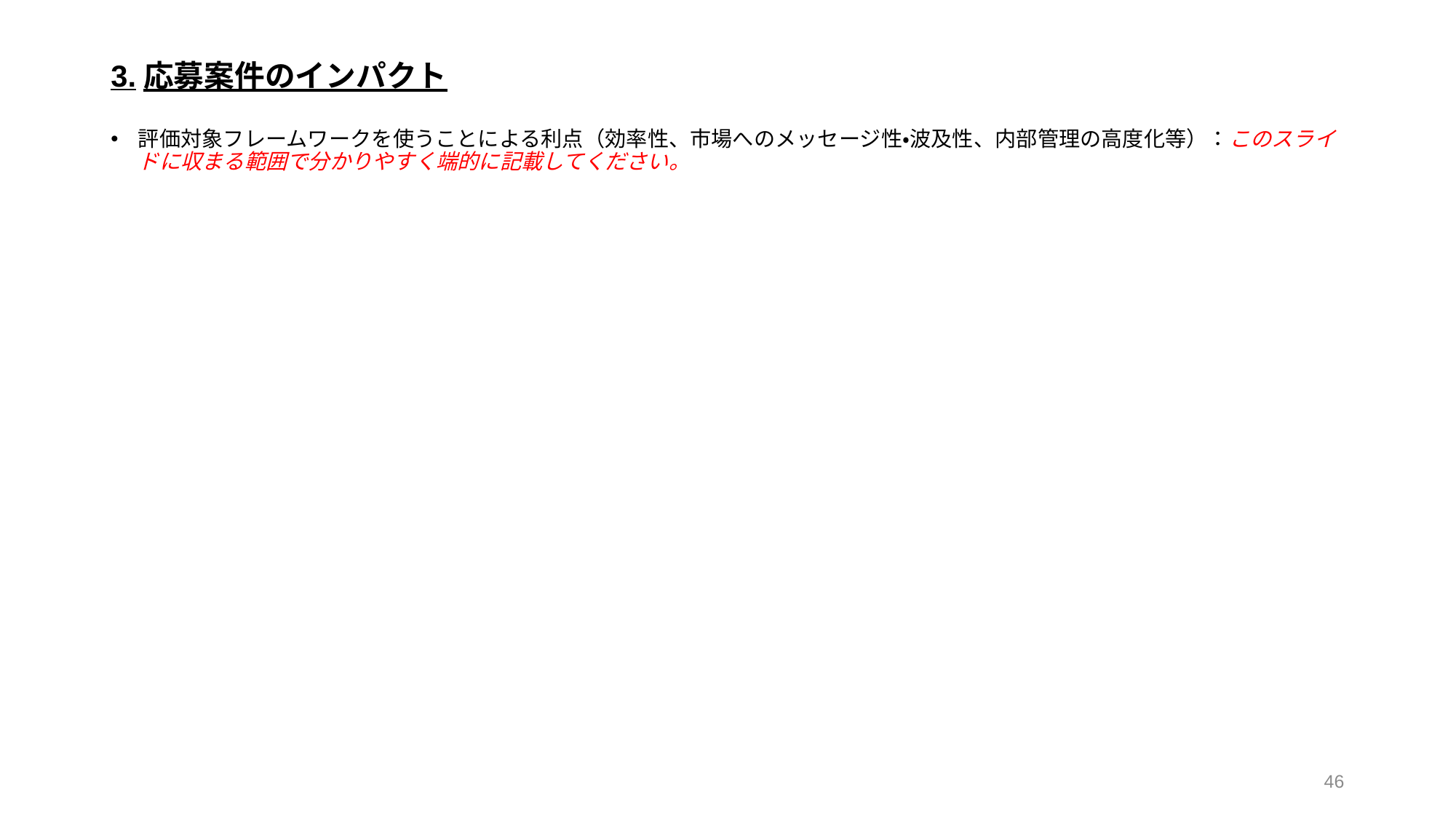

# 3.応募案件のインパクト
評価対象フレームワークを使うことによる利点（効率性、市場へのメッセージ性・波及性、内部管理の高度化等）：このスライドに収まる範囲で分かりやすく端的に記載してください。

46